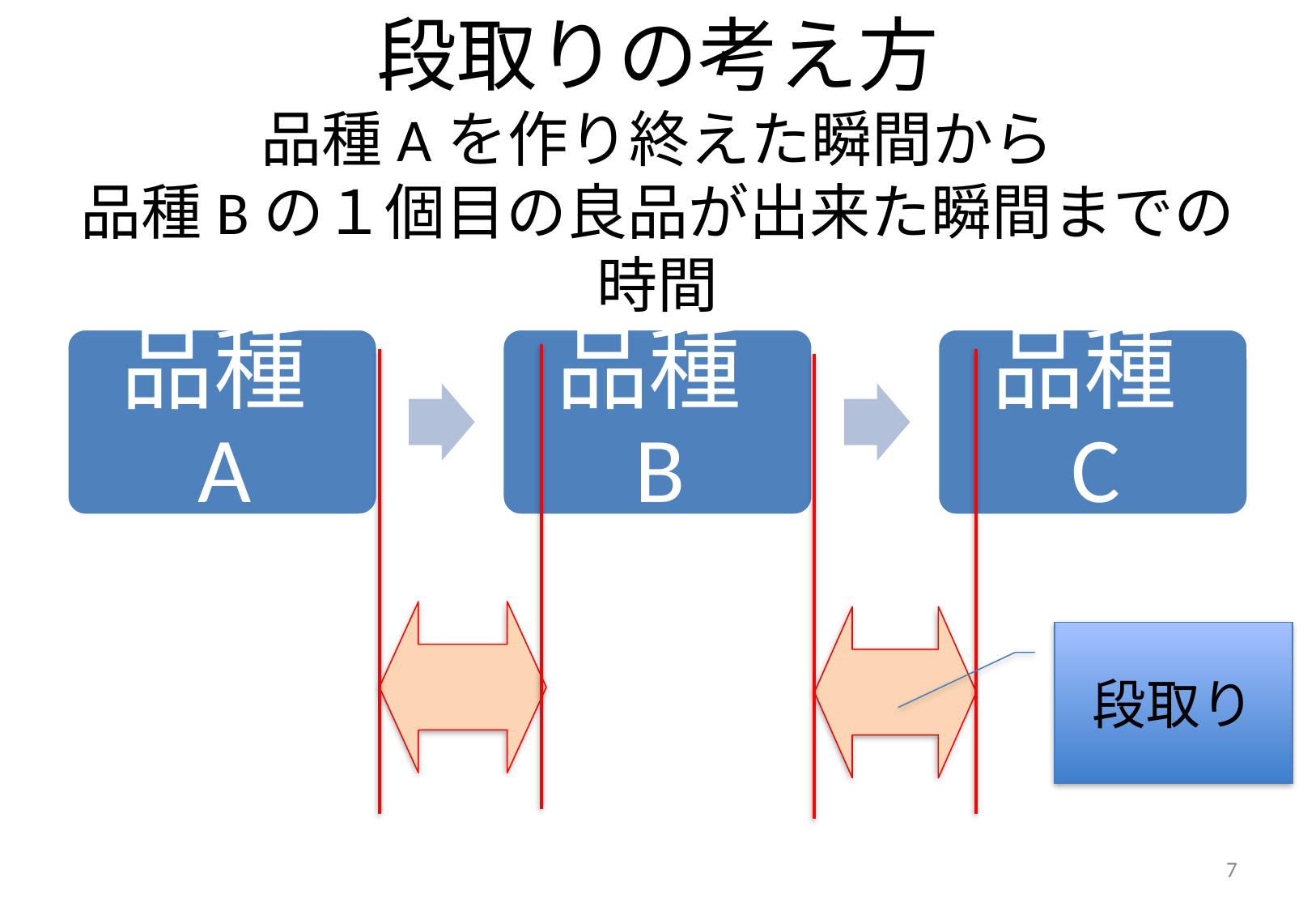

# 段取りの考え方 品種Aを作り終えた瞬間から 品種Bの１個目の良品が出来た瞬間までの時間
品種A

品種B

品種C

段取り
7